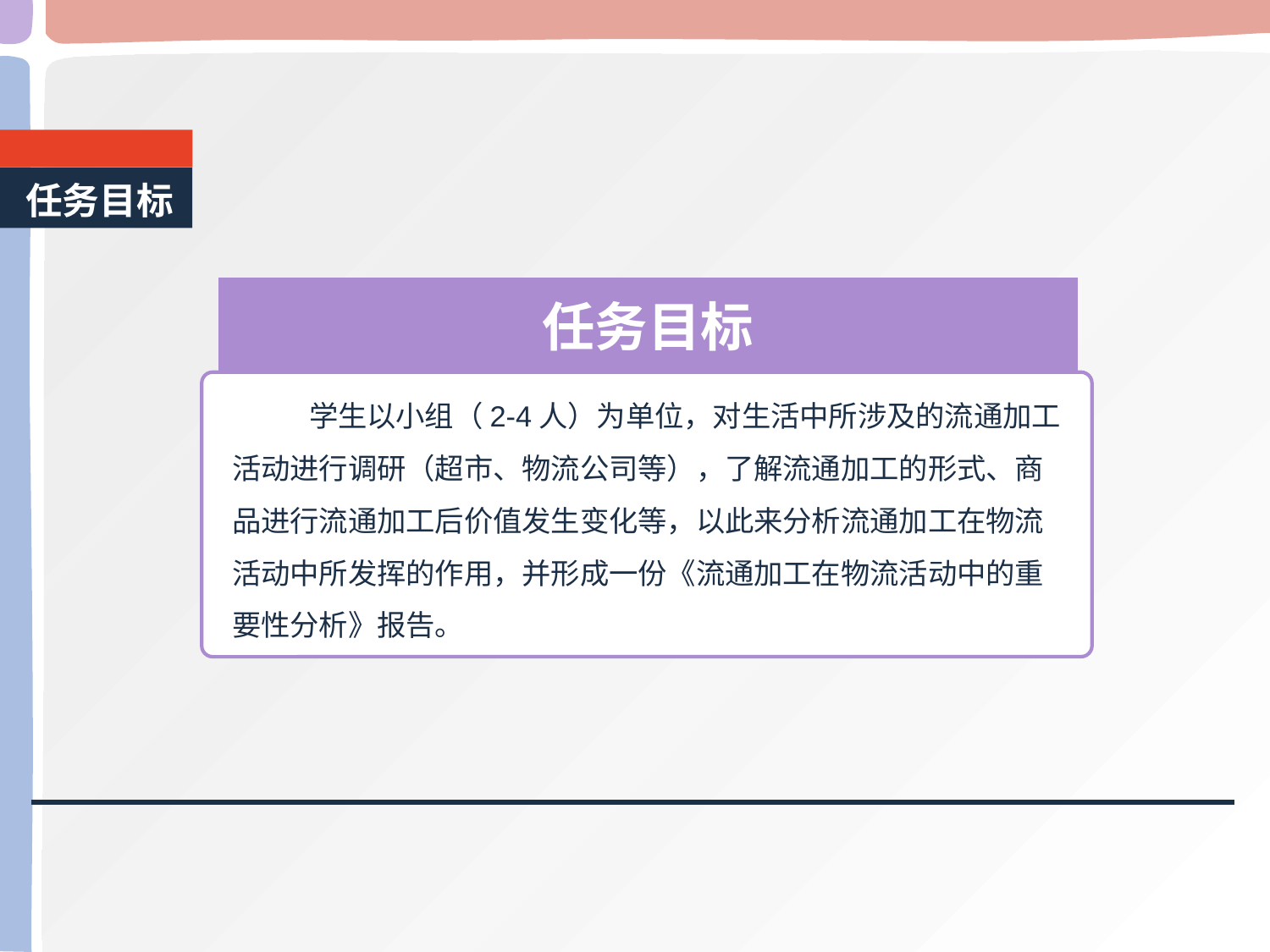

任务目标
任务目标

 学生以小组（2-4人）为单位，对生活中所涉及的流通加工活动进行调研（超市、物流公司等），了解流通加工的形式、商品进行流通加工后价值发生变化等，以此来分析流通加工在物流活动中所发挥的作用，并形成一份《流通加工在物流活动中的重要性分析》报告。